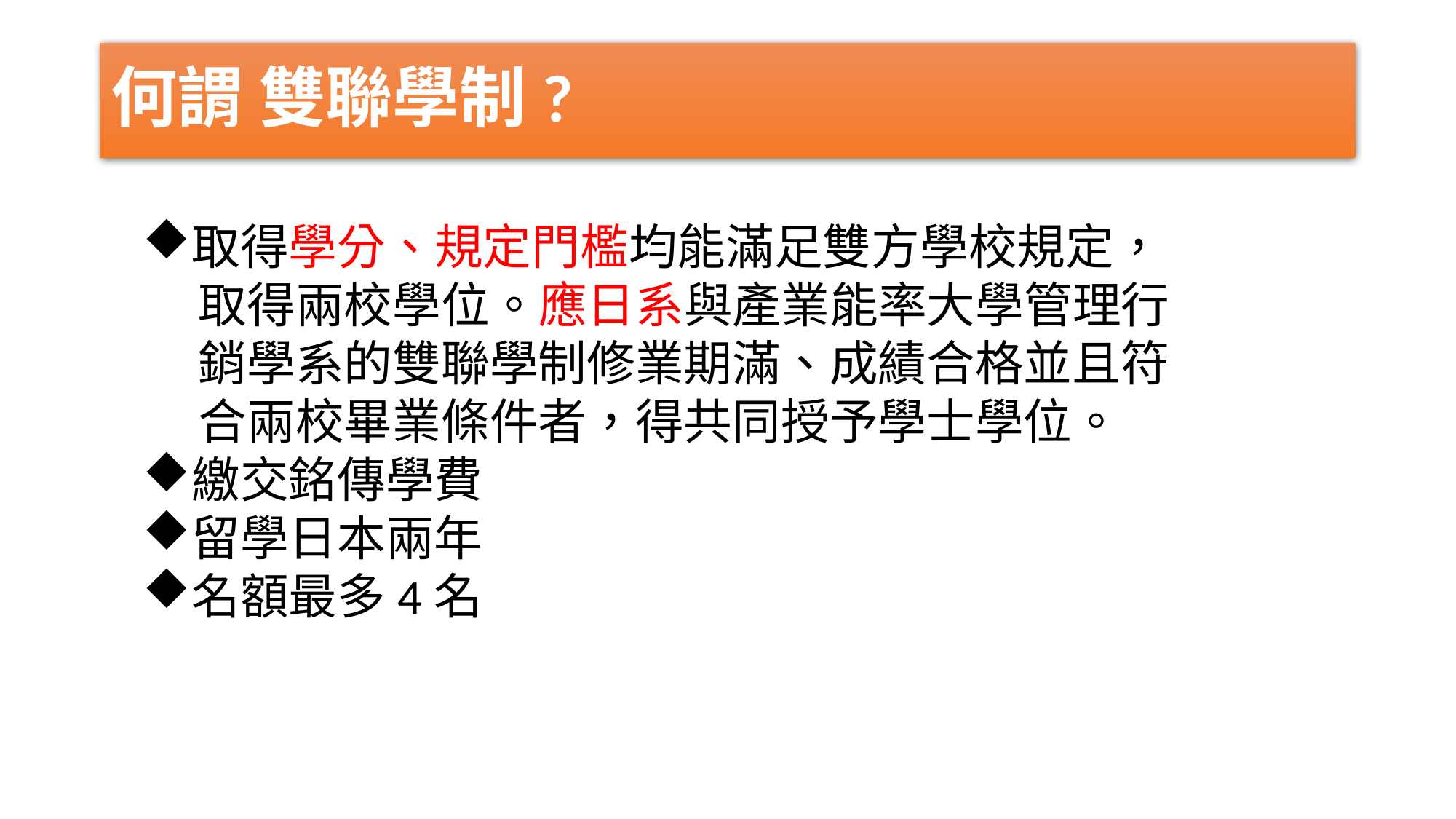

何謂 雙聯學制?
取得學分、規定門檻均能滿足雙方學校規定，
    取得兩校學位。應日系與產業能率大學管理行
    銷學系的雙聯學制修業期滿、成績合格並且符
    合兩校畢業條件者，得共同授予學士學位。
繳交銘傳學費
留學日本兩年
名額最多4名